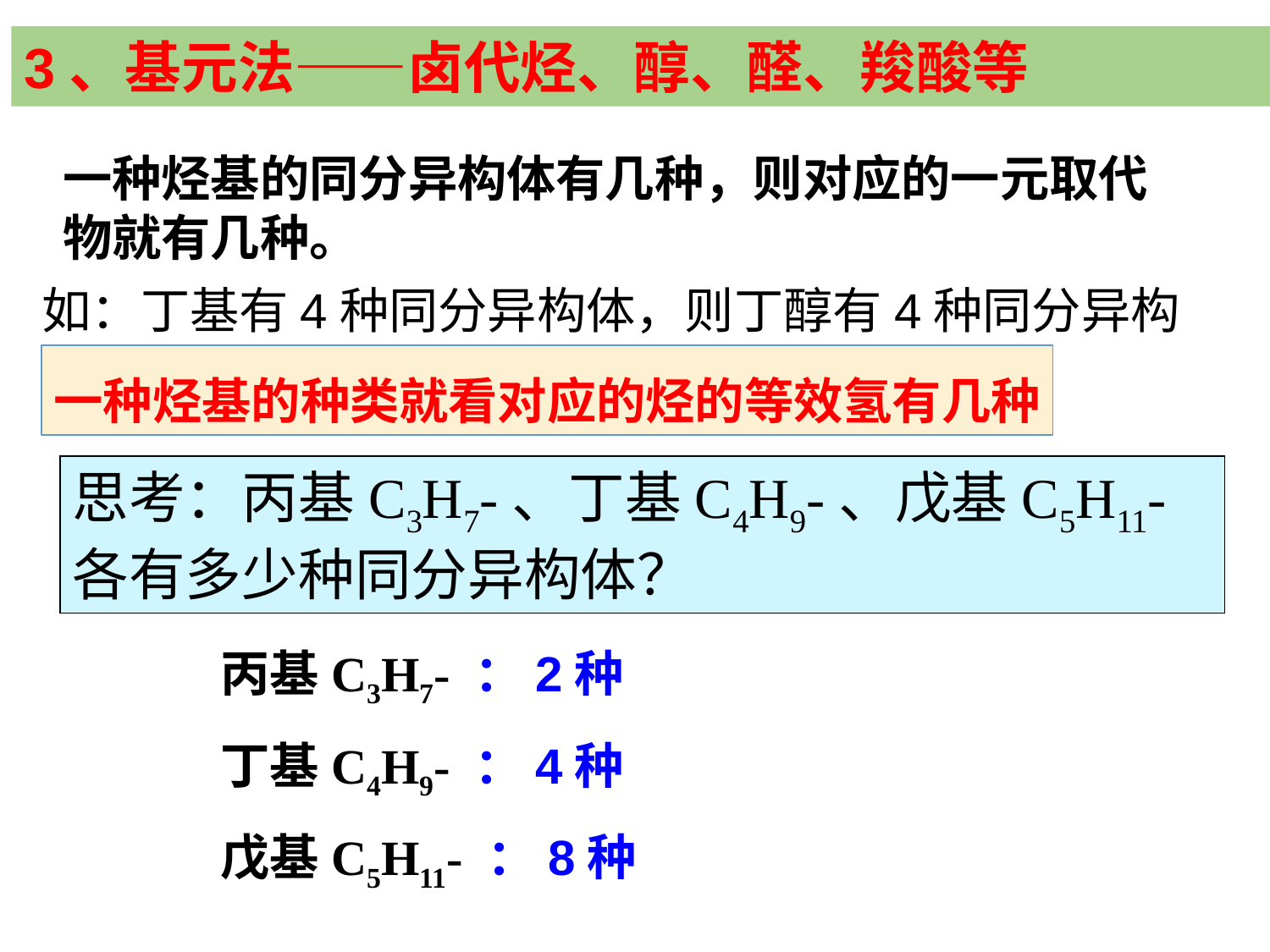

3、基元法——卤代烃、醇、醛、羧酸等
一种烃基的同分异构体有几种，则对应的一元取代物就有几种。
如：丁基有4种同分异构体，则丁醇有4种同分异构体。
一种烃基的种类就看对应的烃的等效氢有几种
思考：丙基C3H7-、丁基C4H9-、戊基C5H11- 各有多少种同分异构体？
丙基C3H7- ：2种
丁基C4H9- ：4种
戊基C5H11- ：8种